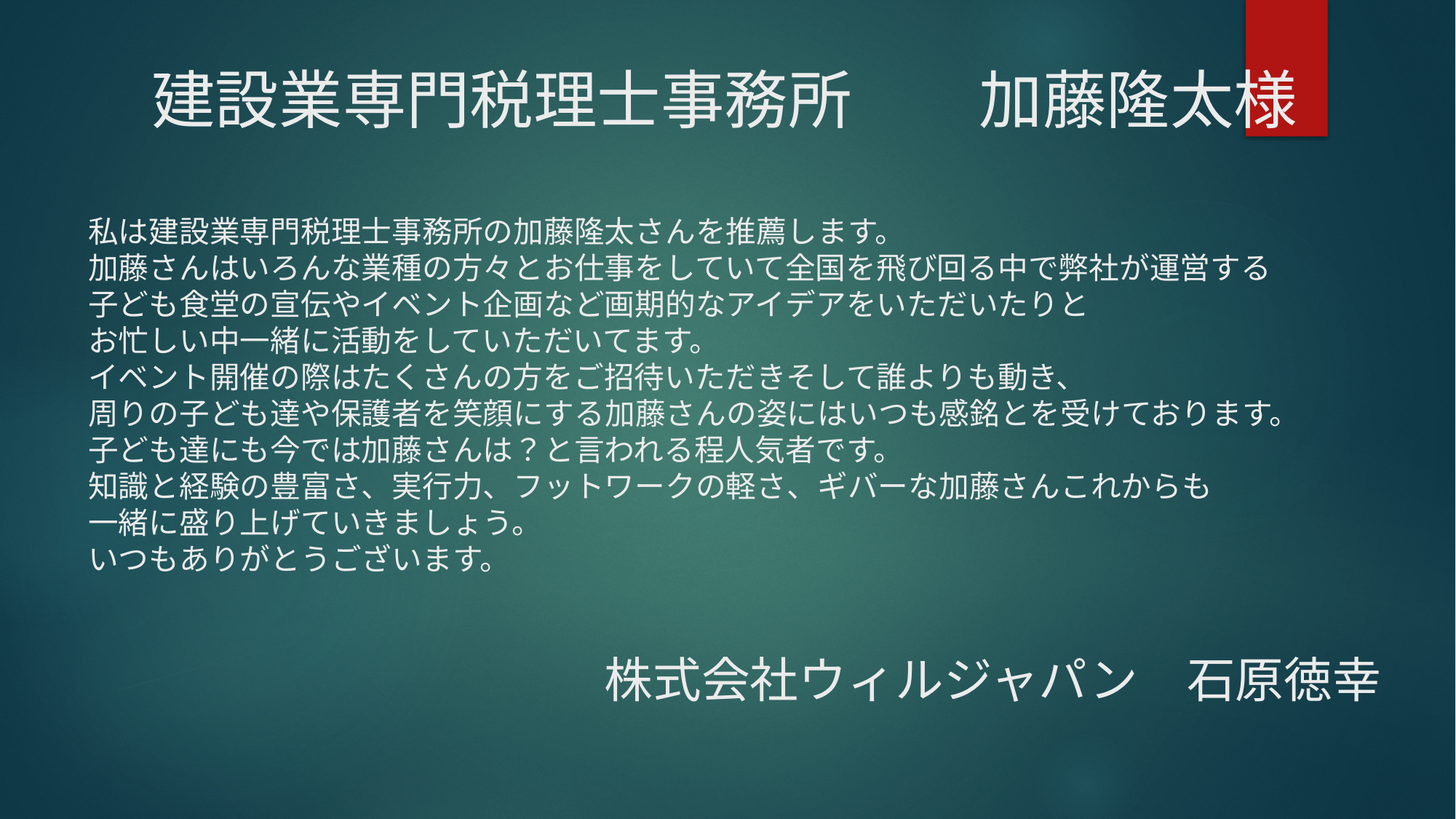

# 建設業専門税理士事務所　　加藤隆太様 私は建設業専門税理士事務所の加藤隆太さんを推薦します。 加藤さんはいろんな業種の方々とお仕事をしていて全国を飛び回る中で弊社が運営する 子ども食堂の宣伝やイベント企画など画期的なアイデアをいただいたりと お忙しい中一緒に活動をしていただいてます。 イベント開催の際はたくさんの方をご招待いただきそして誰よりも動き、 周りの子ども達や保護者を笑顔にする加藤さんの姿にはいつも感銘とを受けております。 子ども達にも今では加藤さんは？と言われる程人気者です。 知識と経験の豊富さ、実行力、フットワークの軽さ、ギバーな加藤さんこれからも 一緒に盛り上げていきましょう。 いつもありがとうございます。 　　　　　　　　　　　　　　　　　株式会社ウィルジャパン　石原徳幸